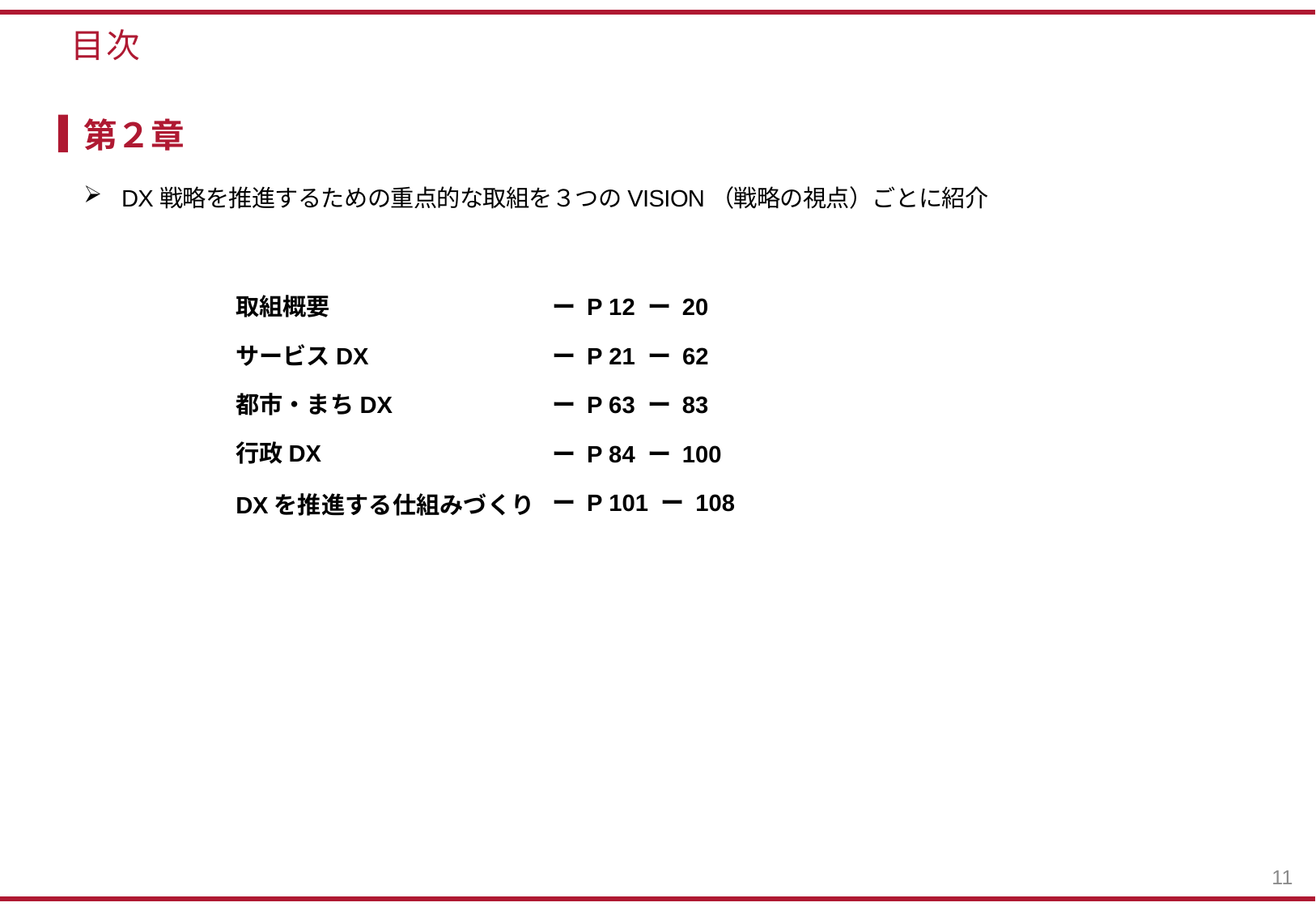

# 目次
第２章

DX戦略を推進するための重点的な取組を３つのVISION（戦略の視点）ごとに紹介

取組概要
ー P 12 ー 20
ー P 21 ー 62
サービスDX
都市・まちDX
ー P 63 ー 83
行政DX
ー P 84 ー 100
DXを推進する仕組みづくり
ー P 101 ー 108
11